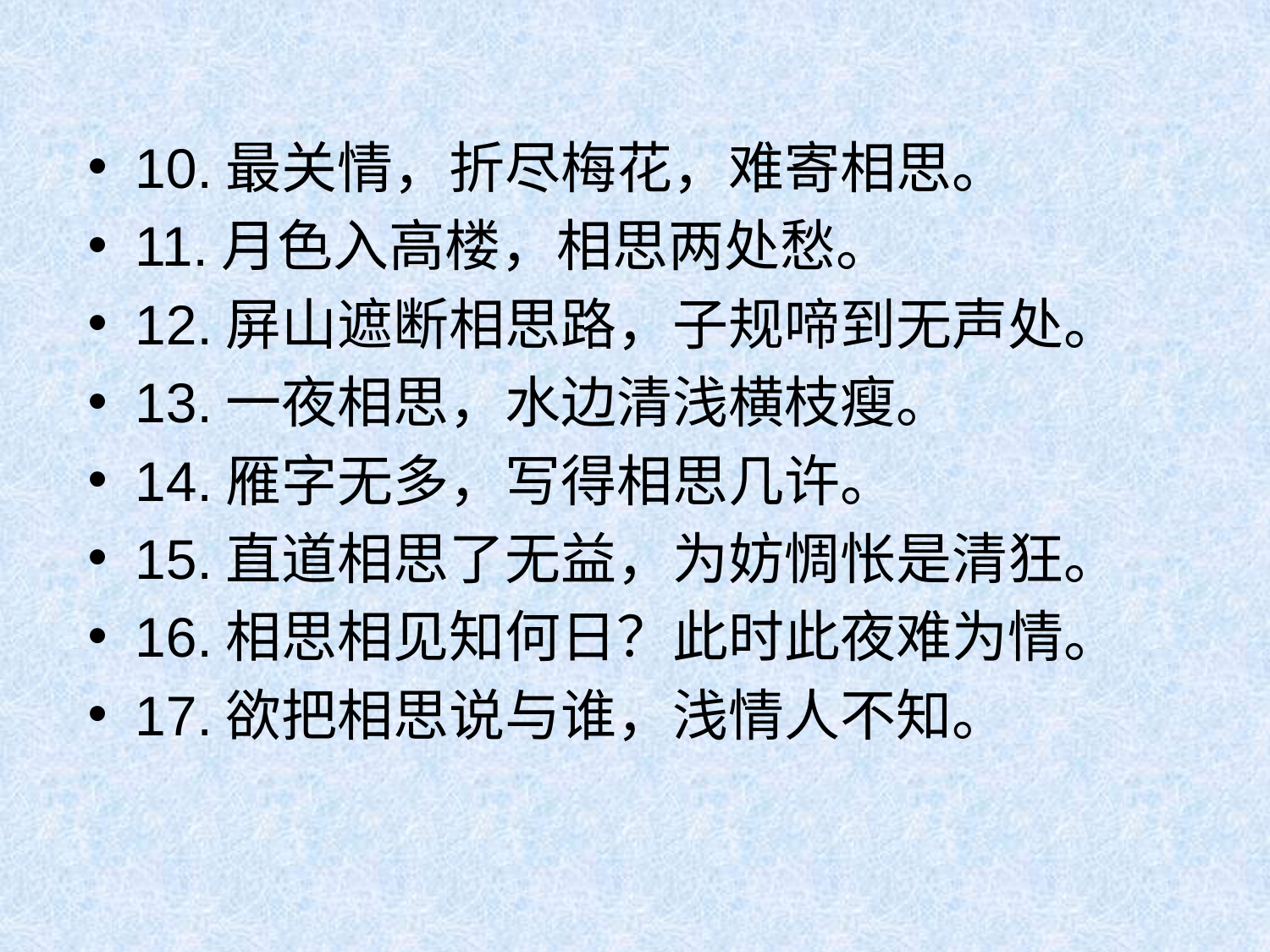

10.最关情，折尽梅花，难寄相思。
11.月色入高楼，相思两处愁。
12.屏山遮断相思路，子规啼到无声处。
13.一夜相思，水边清浅横枝瘦。
14.雁字无多，写得相思几许。
15.直道相思了无益，为妨惆怅是清狂。
16.相思相见知何日？此时此夜难为情。
17.欲把相思说与谁，浅情人不知。